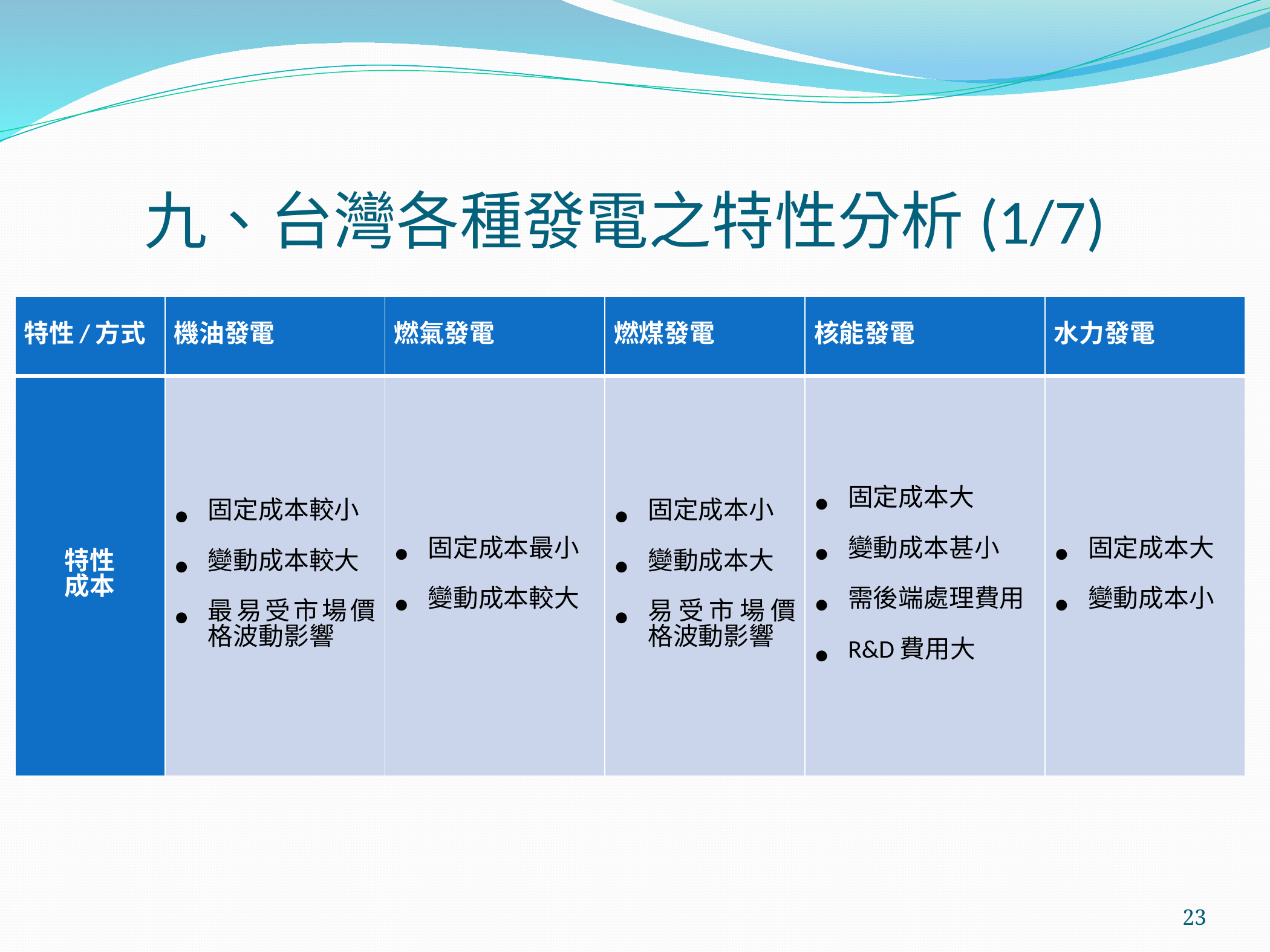

# 九、台灣各種發電之特性分析(1/7)
| 特性/方式 | 機油發電 | 燃氣發電 | 燃煤發電 | 核能發電 | 水力發電 |
| --- | --- | --- | --- | --- | --- |
| 特性 成本 | 固定成本較小 變動成本較大 最易受市場價格波動影響 | 固定成本最小 變動成本較大 | 固定成本小 變動成本大 易受市場價格波動影響 | 固定成本大 變動成本甚小 需後端處理費用 R&D費用大 | 固定成本大 變動成本小 |
23